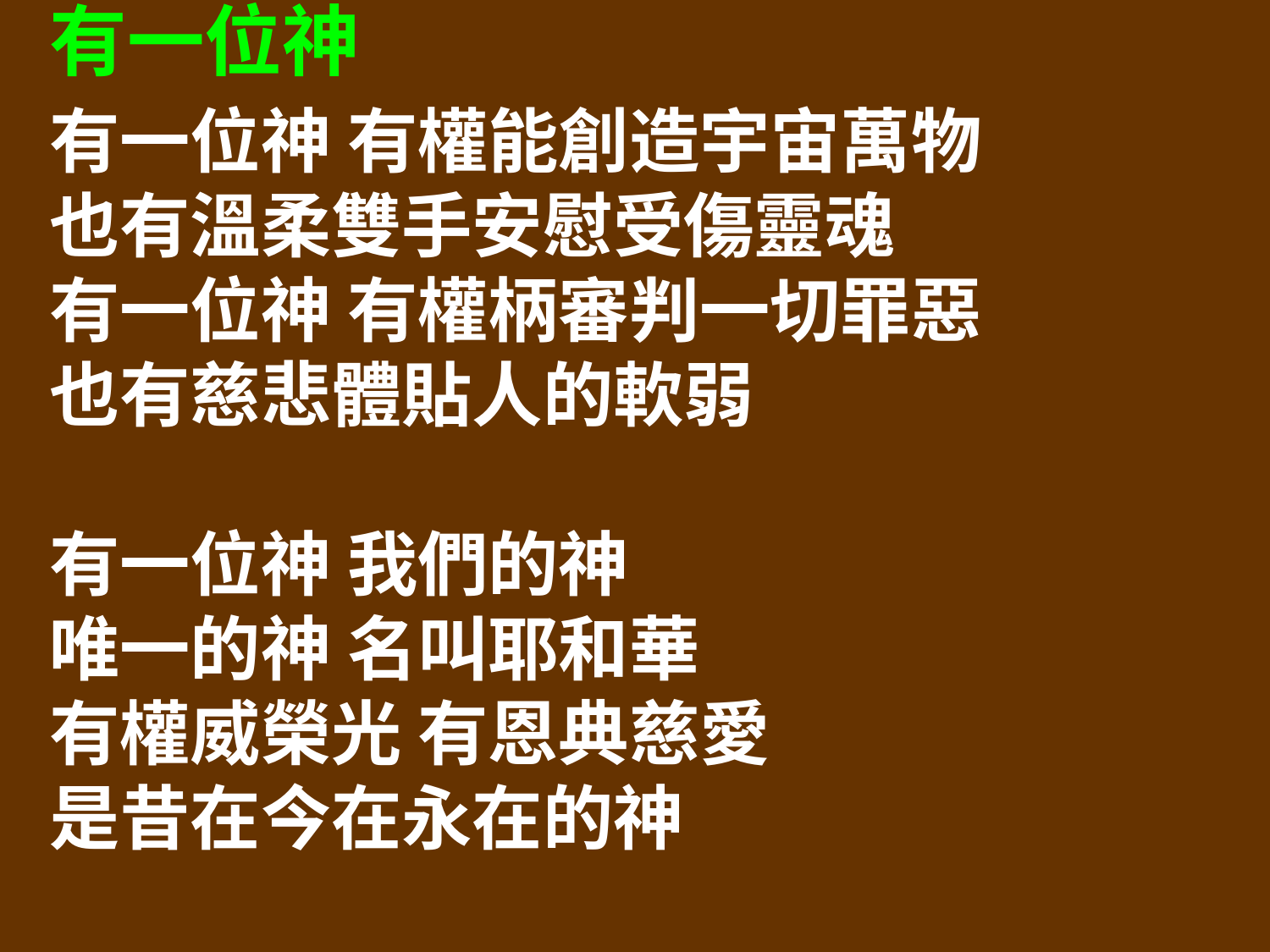

有一位神
有一位神 有權能創造宇宙萬物
也有溫柔雙手安慰受傷靈魂
有一位神 有權柄審判一切罪惡
也有慈悲體貼人的軟弱

有一位神 我們的神
唯一的神 名叫耶和華
有權威榮光 有恩典慈愛
是昔在今在永在的神